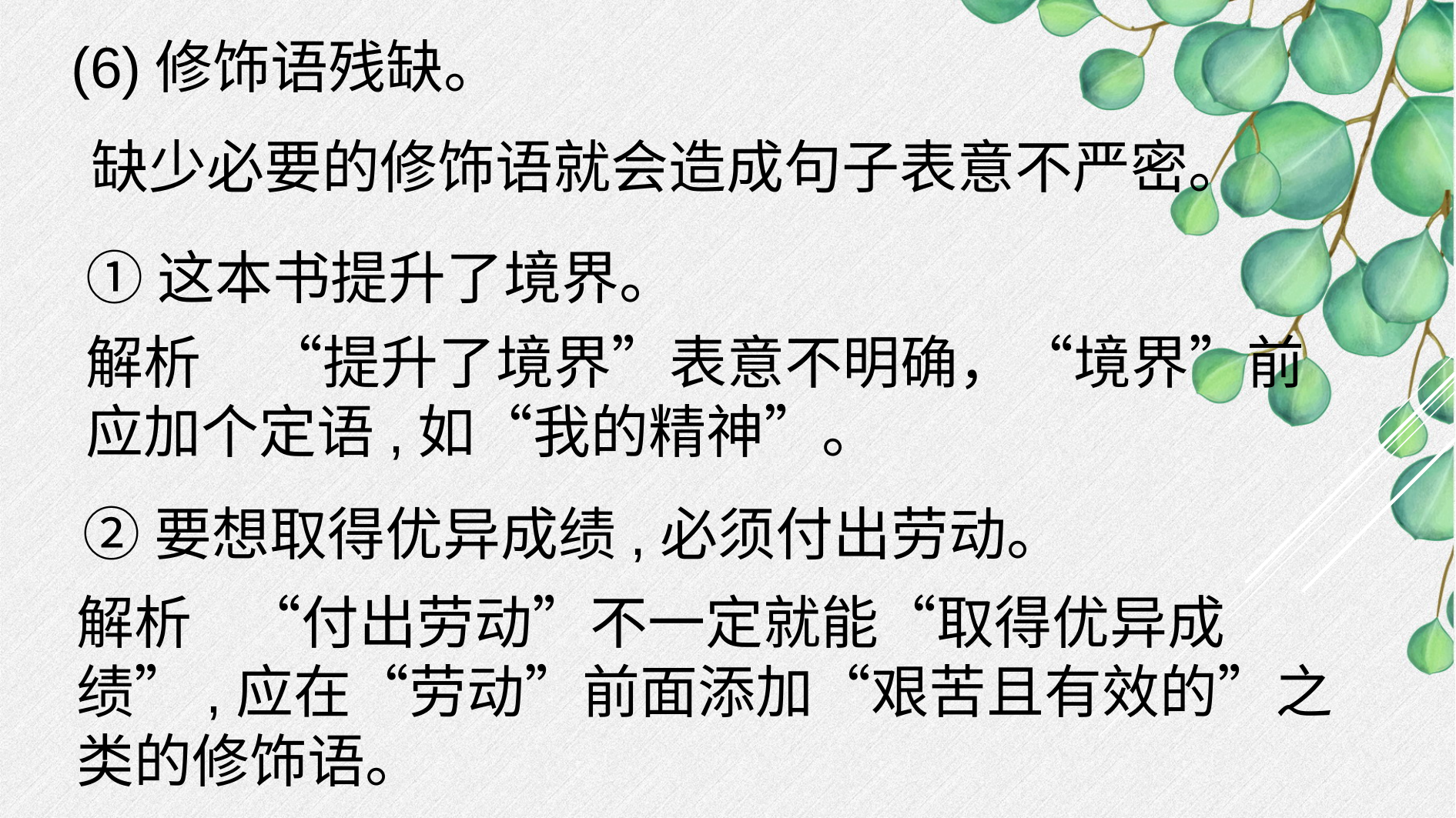

(6)修饰语残缺。
缺少必要的修饰语就会造成句子表意不严密。
①这本书提升了境界。
解析     “提升了境界”表意不明确，“境界”前应加个定语,如“我的精神”。
②要想取得优异成绩,必须付出劳动。
解析    “付出劳动”不一定就能“取得优异成绩”,应在“劳动”前面添加“艰苦且有效的”之类的修饰语。